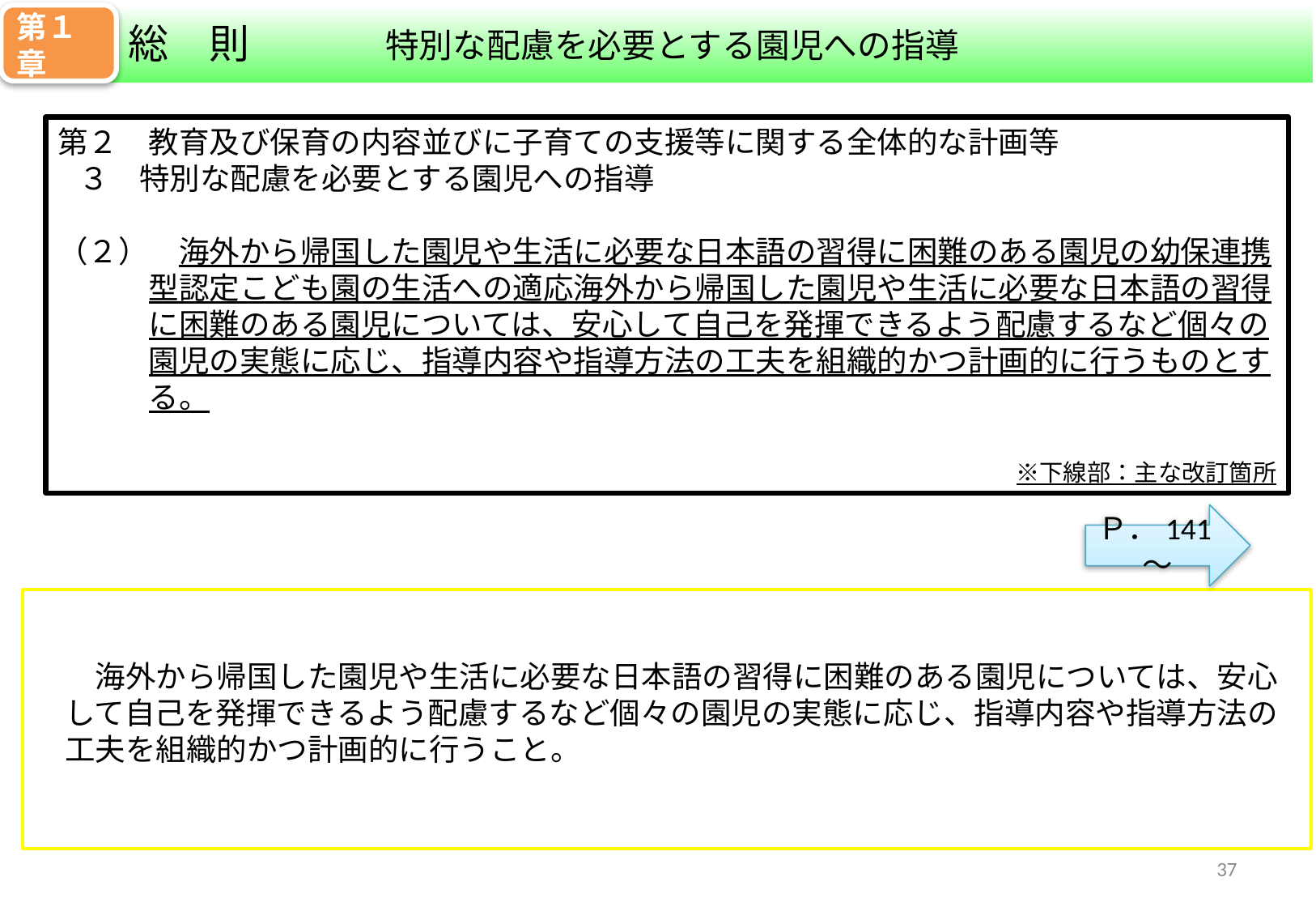

第１章
特別な配慮を必要とする園児への指導
総　則
第２　教育及び保育の内容並びに子育ての支援等に関する全体的な計画等
  ３　特別な配慮を必要とする園児への指導

（２）　海外から帰国した園児や生活に必要な日本語の習得に困難のある園児の幼保連携
　　　型認定こども園の生活への適応海外から帰国した園児や生活に必要な日本語の習得
　　　に困難のある園児については、安心して自己を発揮できるよう配慮するなど個々の
　　　園児の実態に応じ、指導内容や指導方法の工夫を組織的かつ計画的に行うものとす
　　　る。

　※下線部：主な改訂箇所
Ｐ．141～
　　海外から帰国した園児や生活に必要な日本語の習得に困難のある園児については、安心
　して自己を発揮できるよう配慮するなど個々の園児の実態に応じ、指導内容や指導方法の
　工夫を組織的かつ計画的に行うこと。

37